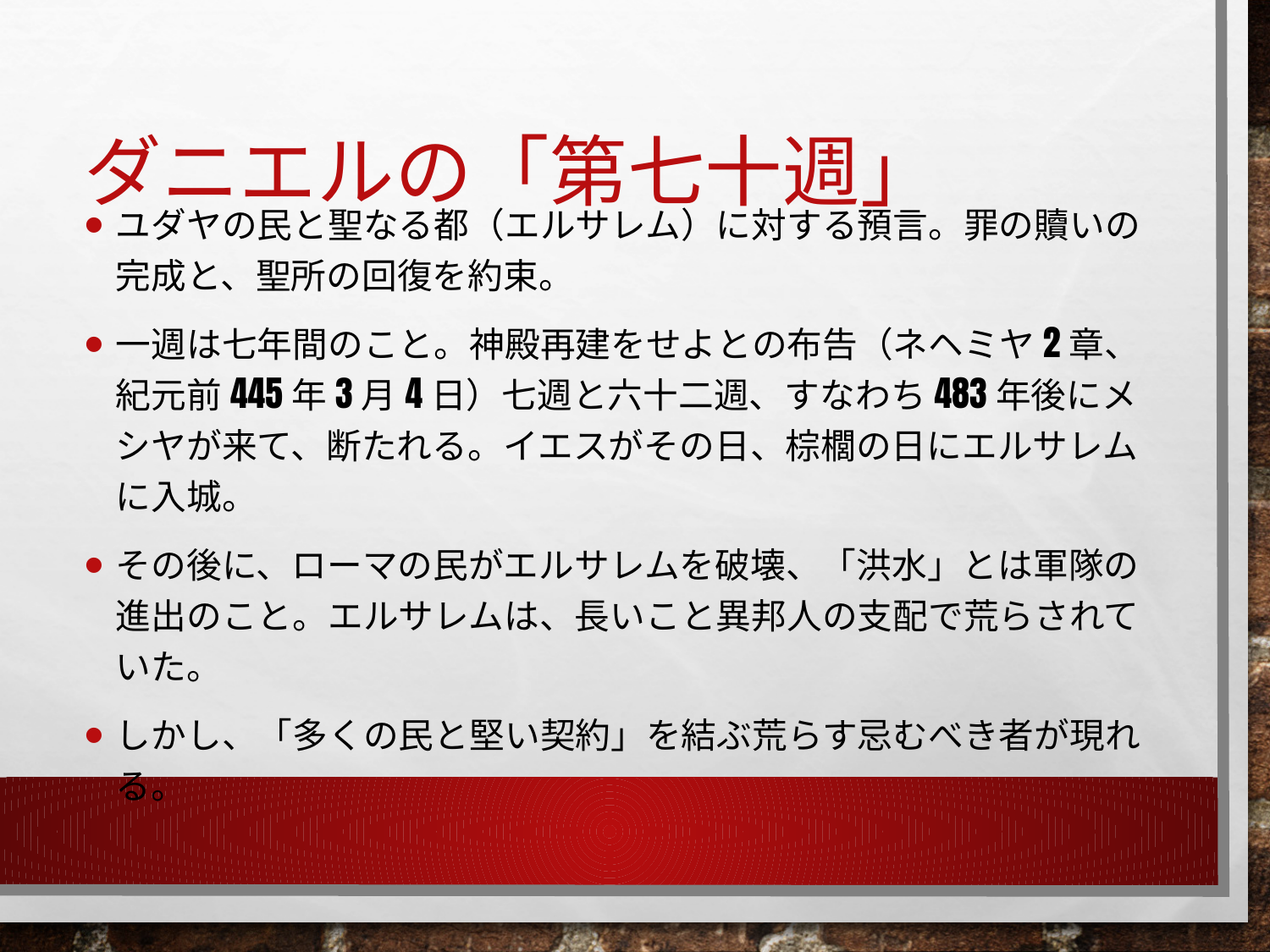

# ダニエルの「第七十週」
ユダヤの民と聖なる都（エルサレム）に対する預言。罪の贖いの完成と、聖所の回復を約束。
一週は七年間のこと。神殿再建をせよとの布告（ネヘミヤ2章、紀元前445年3月4日）七週と六十二週、すなわち483年後にメシヤが来て、断たれる。イエスがその日、棕櫚の日にエルサレムに入城。
その後に、ローマの民がエルサレムを破壊、「洪水」とは軍隊の進出のこと。エルサレムは、長いこと異邦人の支配で荒らされていた。
しかし、「多くの民と堅い契約」を結ぶ荒らす忌むべき者が現れる。